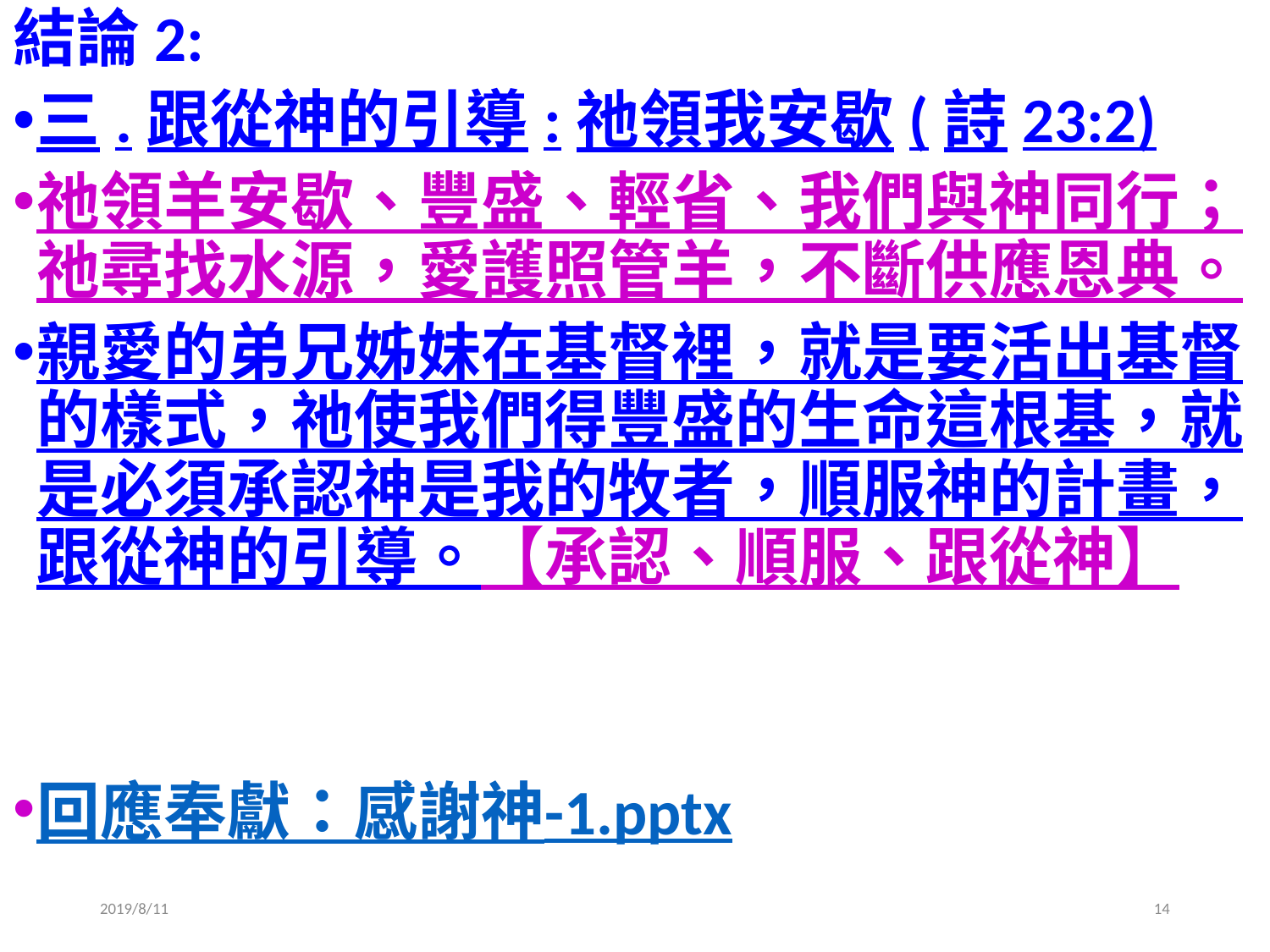

結論2:
三.跟從神的引導:祂領我安歇(詩23:2)
祂領羊安歇、豐盛、輕省、我們與神同行；祂尋找水源，愛護照管羊，不斷供應恩典。
親愛的弟兄姊妹在基督裡，就是要活出基督的樣式，祂使我們得豐盛的生命這根基，就是必須承認神是我的牧者，順服神的計畫，跟從神的引導。【承認、順服、跟從神】

回應奉獻：感謝神-1.pptx

2019/8/11
14